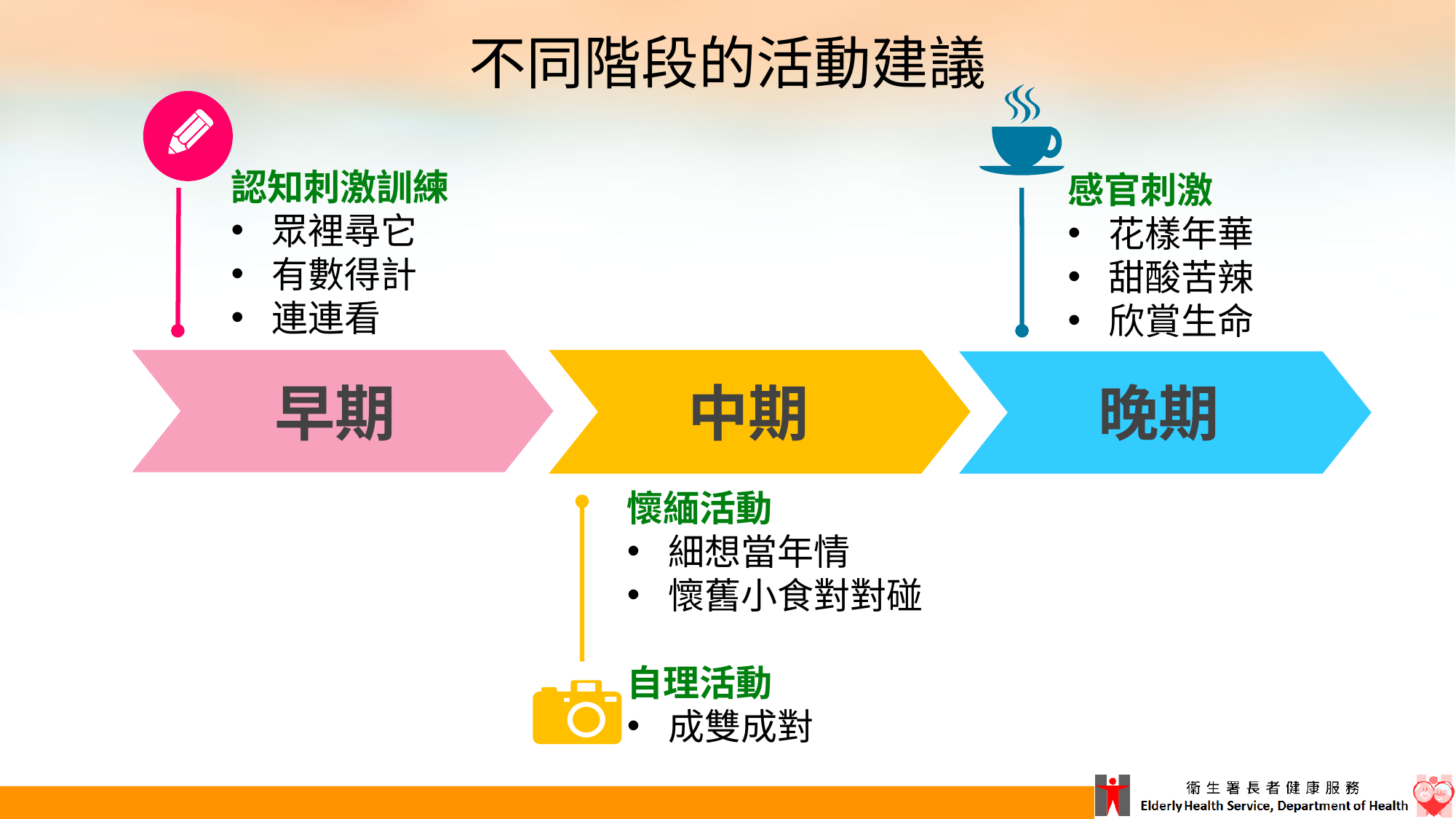

不同階段的活動建議

認知刺激訓練
眾裡尋它
有數得計
連連看
感官刺激
花樣年華
甜酸苦辣
欣賞生命

早期
中期
晚期
懷緬活動
細想當年情
懷舊小食對對碰

自理活動
成雙成對